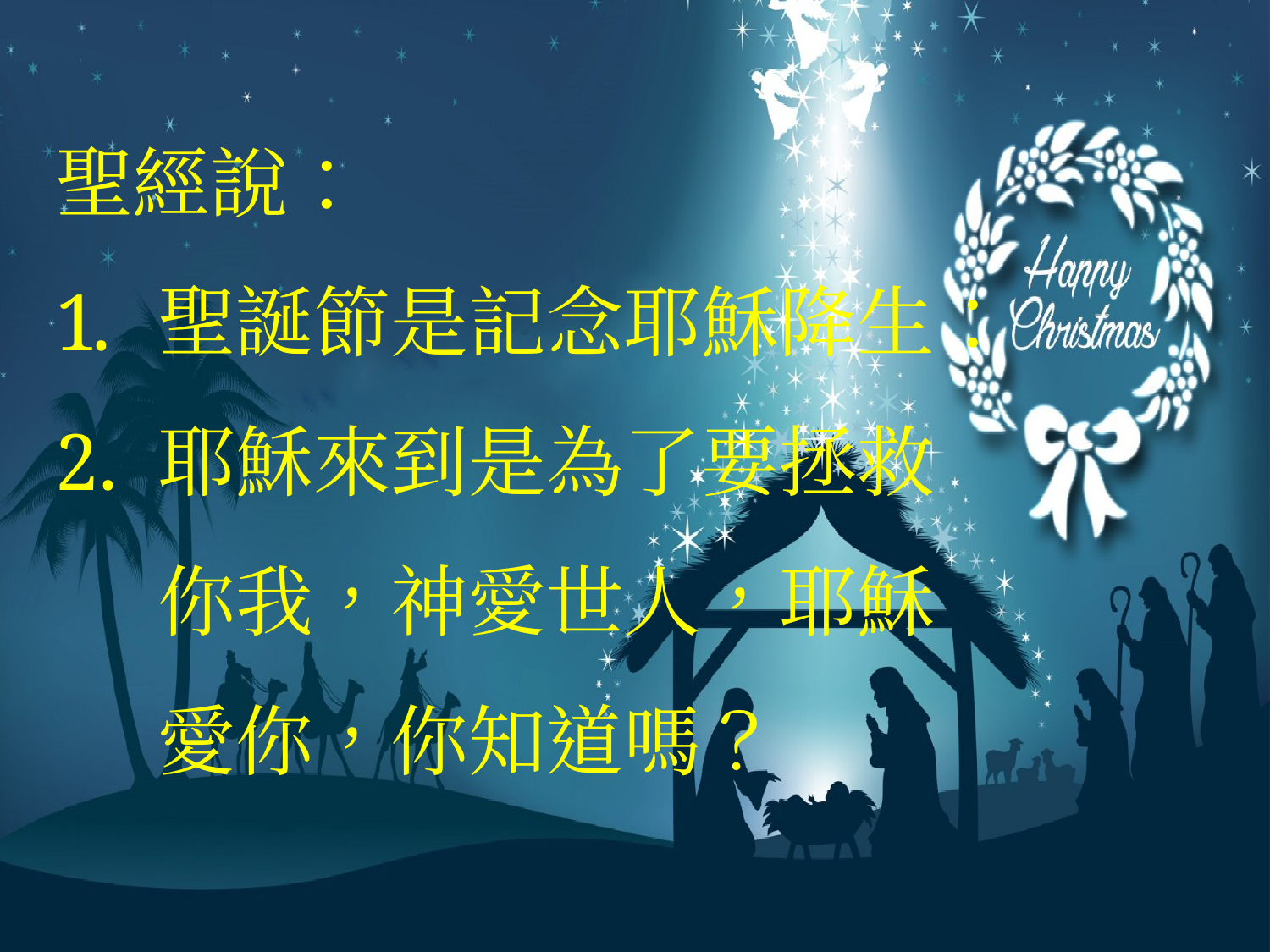

#
聖經說：
聖誕節是記念耶穌降生：
耶穌來到是為了要拯救你我，神愛世人，耶穌愛你，你知道嗎？